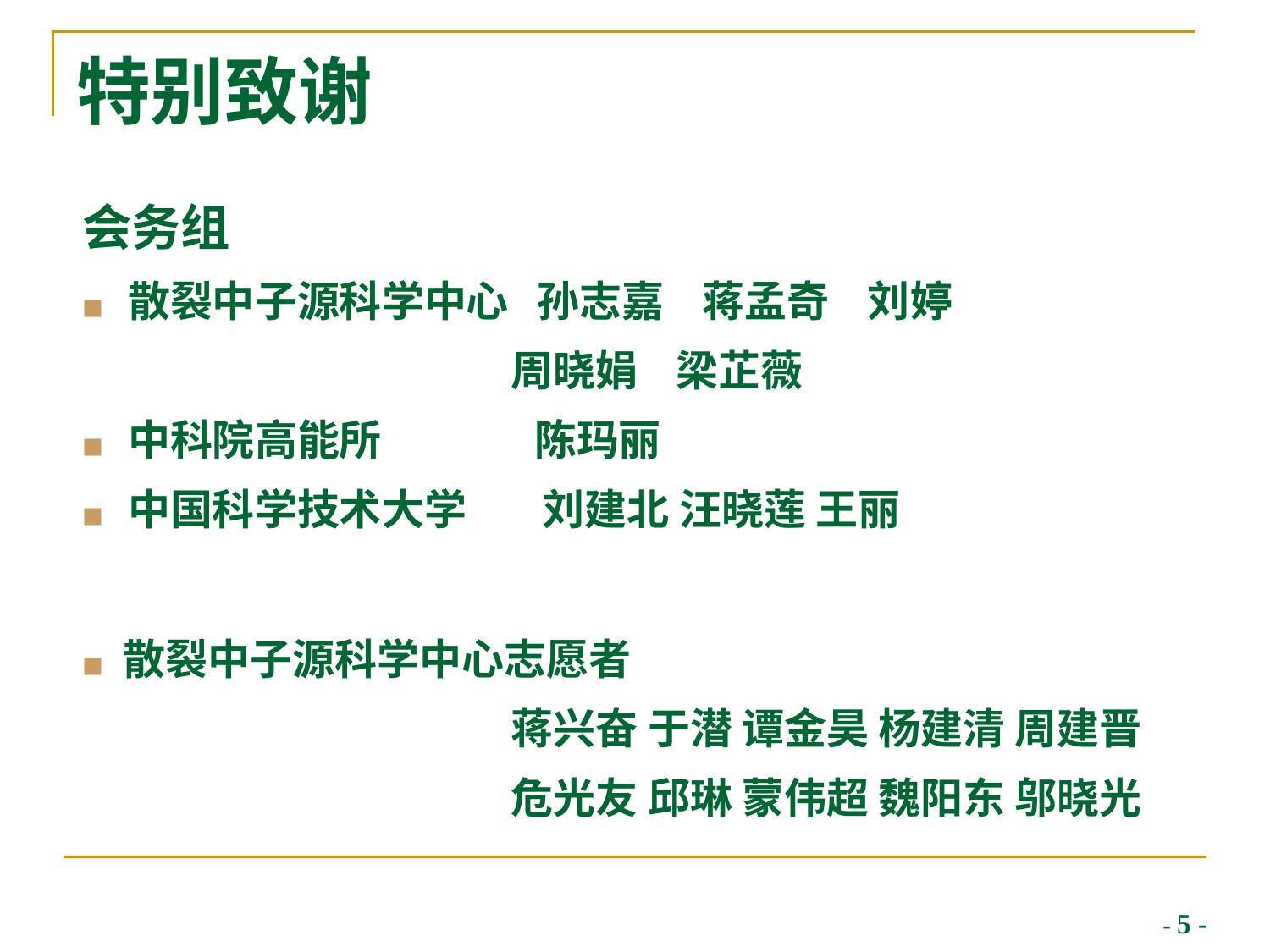

# 特别致谢
会务组
■    散裂中子源科学中心   孙志嘉    蒋孟奇    刘婷
                                            周晓娟    梁芷薇
■    中科院高能所                陈玛丽
■  中国科学技术大学        刘建北 汪晓莲 王丽

■   散裂中子源科学中心志愿者
                                            蒋兴奋 于潜 谭金昊 杨建清 周建晋
                                            危光友 邱琳 蒙伟超 魏阳东 邬晓光